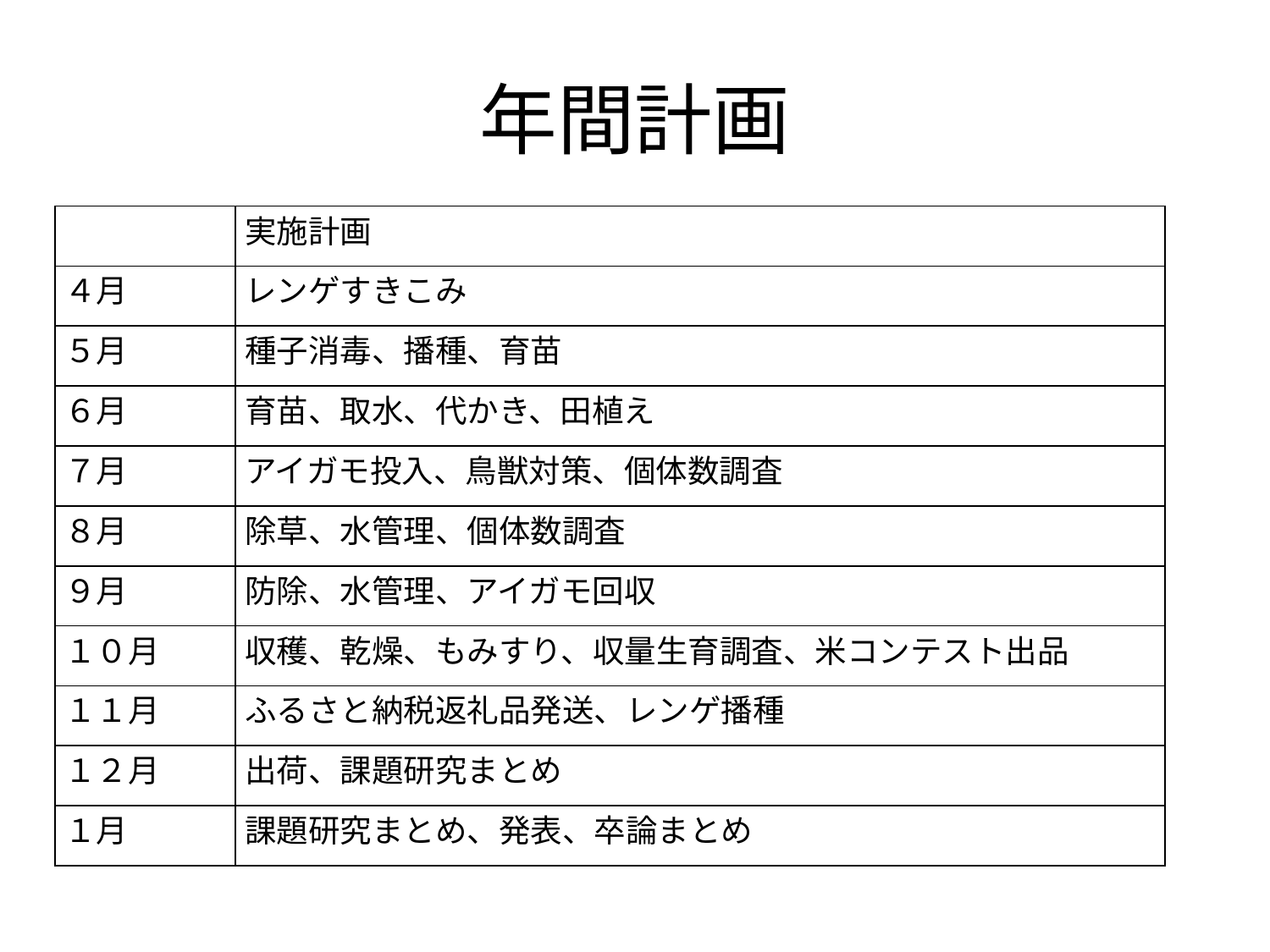

# 年間計画
|  | 実施計画 |
| --- | --- |
| ４月 | レンゲすきこみ |
| ５月 | 種子消毒、播種、育苗 |
| ６月 | 育苗、取水、代かき、田植え |
| ７月 | アイガモ投入、鳥獣対策、個体数調査 |
| ８月 | 除草、水管理、個体数調査 |
| ９月 | 防除、水管理、アイガモ回収 |
| １０月 | 収穫、乾燥、もみすり、収量生育調査、米コンテスト出品 |
| １１月 | ふるさと納税返礼品発送、レンゲ播種 |
| １２月 | 出荷、課題研究まとめ |
| １月 | 課題研究まとめ、発表、卒論まとめ |